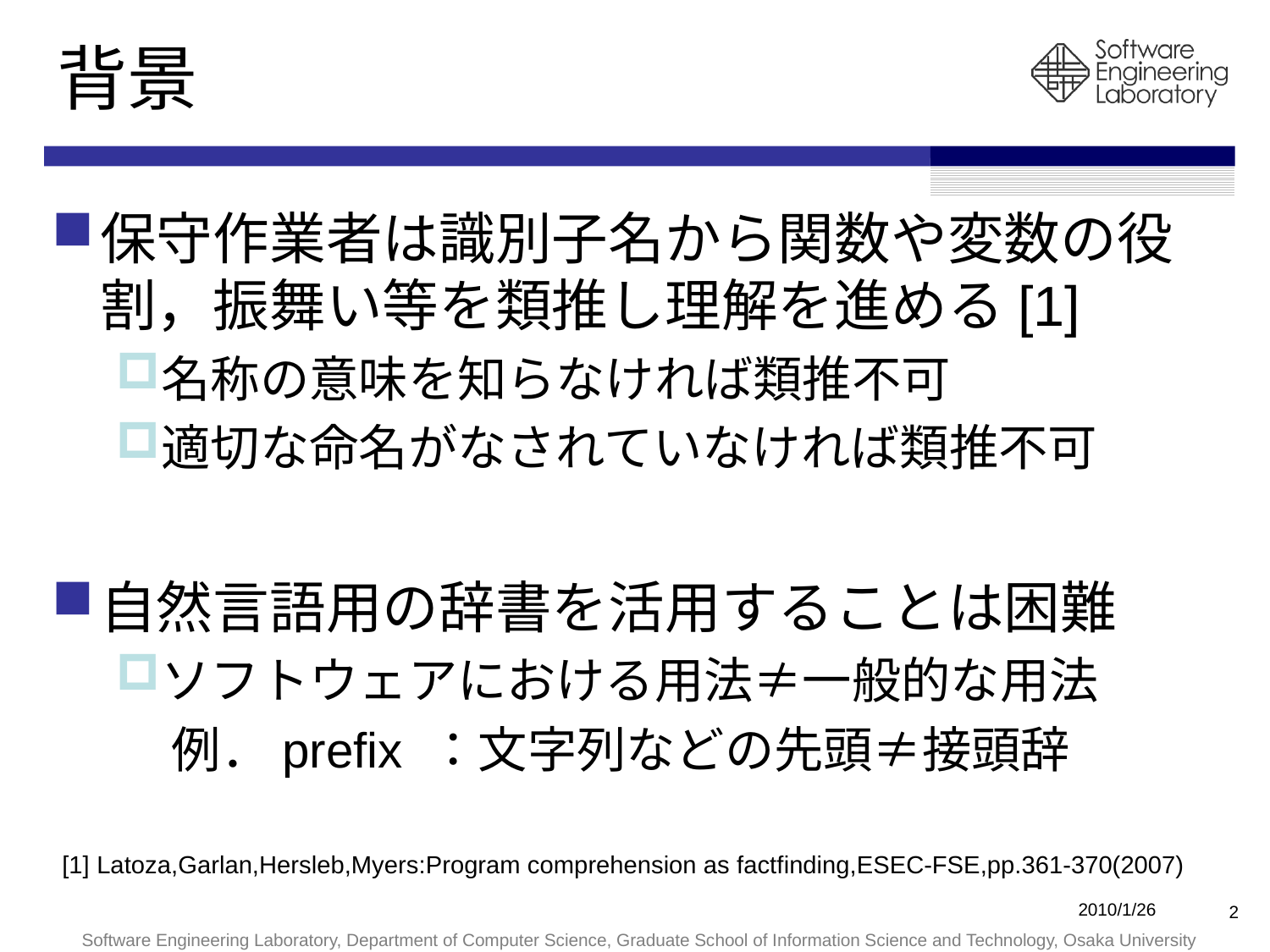

# 背景
保守作業者は識別子名から関数や変数の役割，振舞い等を類推し理解を進める[1]
名称の意味を知らなければ類推不可
適切な命名がなされていなければ類推不可

自然言語用の辞書を活用することは困難
ソフトウェアにおける用法≠一般的な用法
    例．prefix ：文字列などの先頭≠接頭辞

[1] Latoza,Garlan,Hersleb,Myers:Program comprehension as factfinding,ESEC-FSE,pp.361-370(2007)
2010/1/26
2